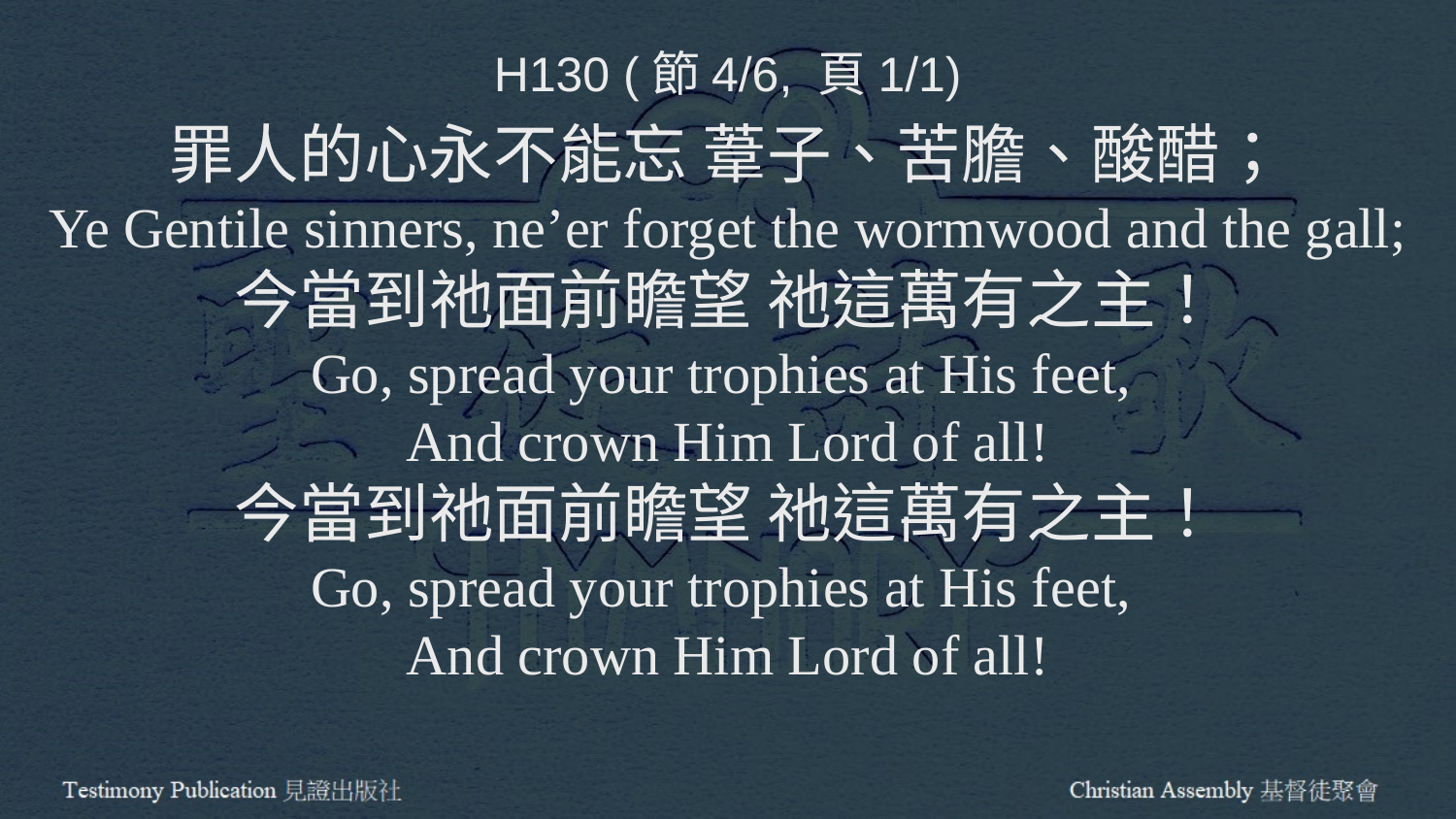

H130 (節4/6, 頁1/1)
罪人的心永不能忘 葦子、苦膽、酸醋；
Ye Gentile sinners, ne’er forget the wormwood and the gall;
今當到祂面前瞻望 祂這萬有之主！
Go, spread your trophies at His feet,
And crown Him Lord of all!
今當到祂面前瞻望 祂這萬有之主！
Go, spread your trophies at His feet,
And crown Him Lord of all!